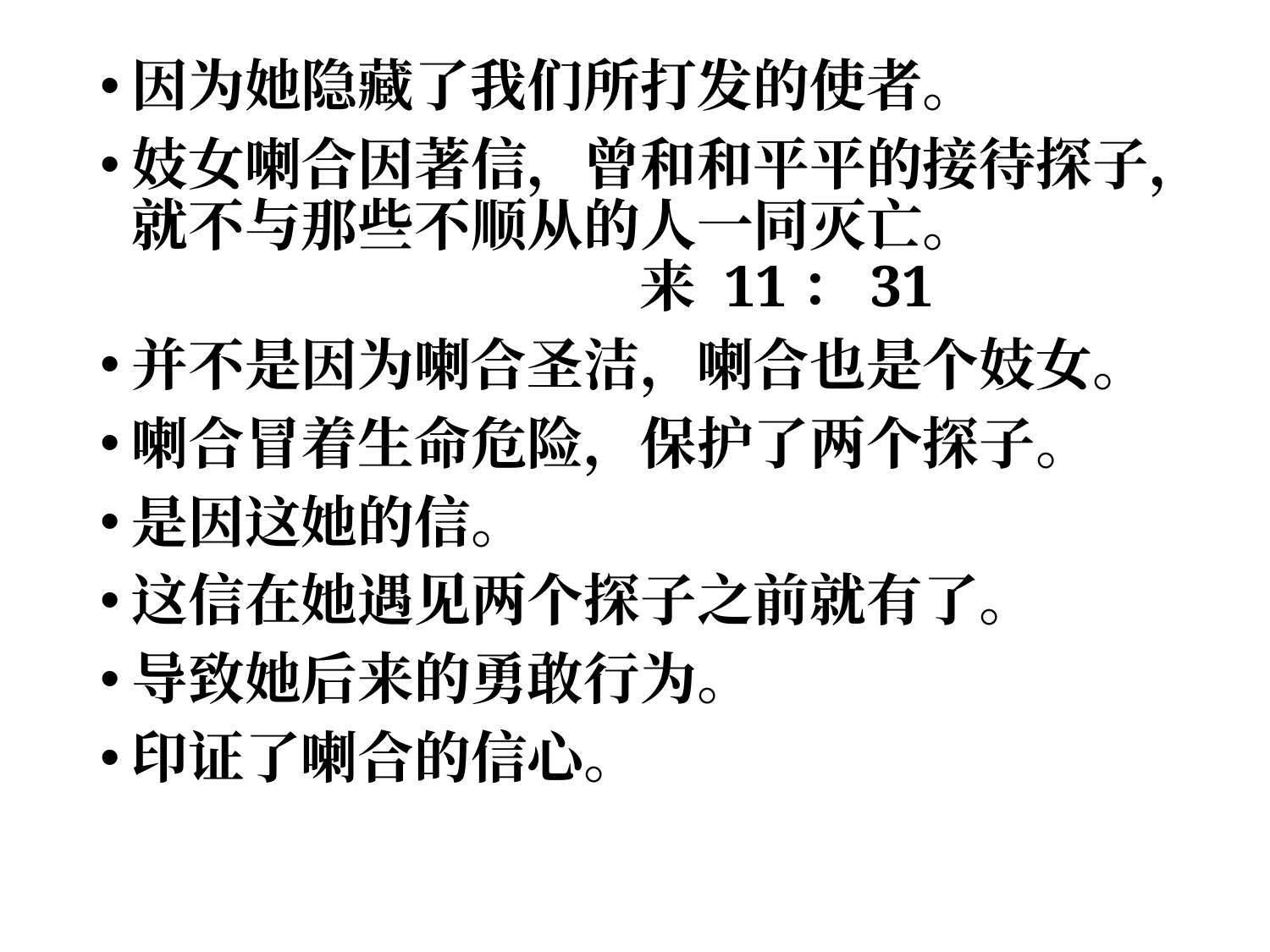

因为她隐藏了我们所打发的使者。
妓女喇合因著信，曾和和平平的接待探子，就不与那些不顺从的人一同灭亡。 						来 11：31
并不是因为喇合圣洁，喇合也是个妓女。
喇合冒着生命危险，保护了两个探子。
是因这她的信。
这信在她遇见两个探子之前就有了。
导致她后来的勇敢行为。
印证了喇合的信心。